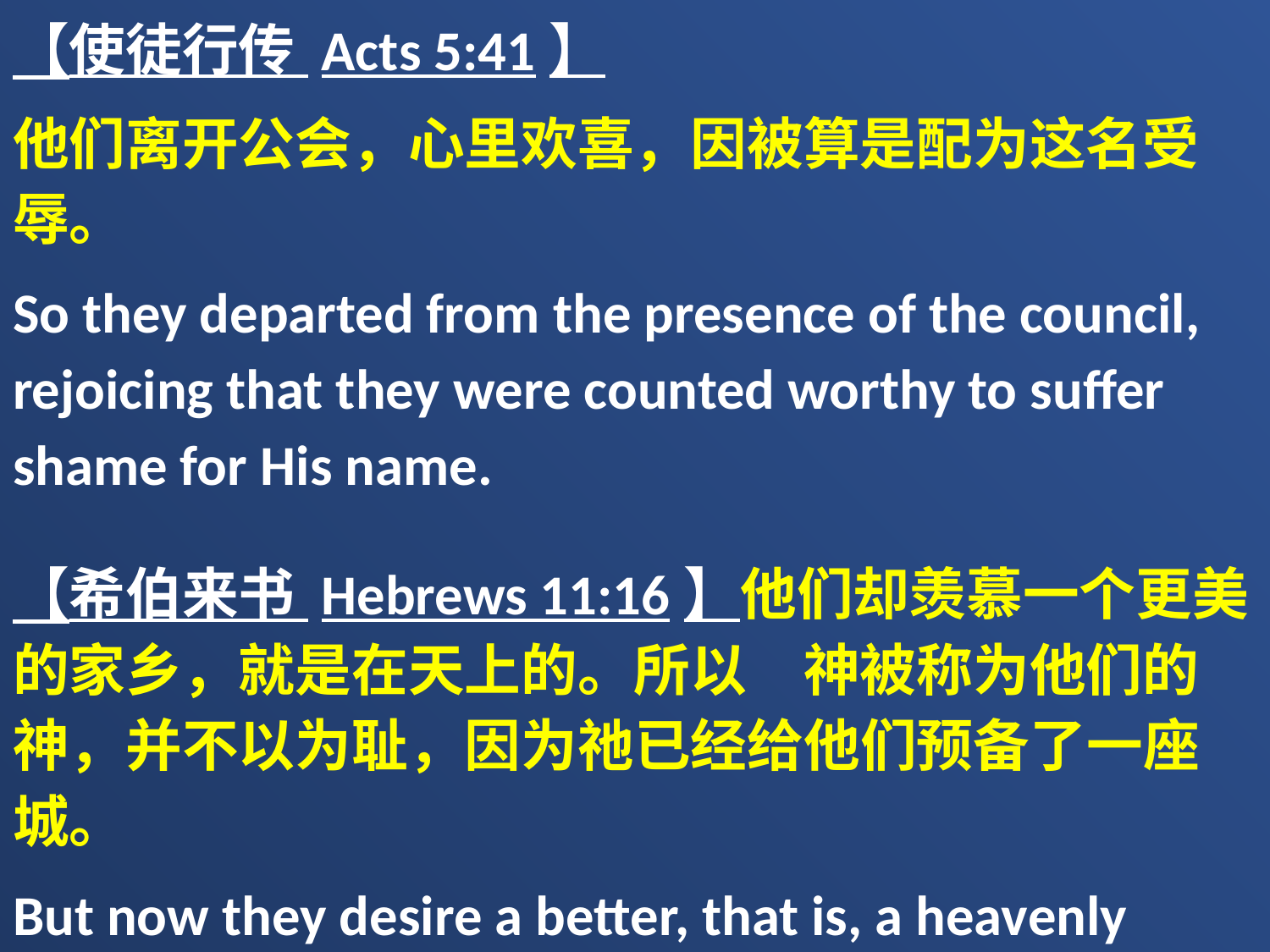

【使徒行传 Acts 5:41】
他们离开公会，心里欢喜，因被算是配为这名受辱。
So they departed from the presence of the council, rejoicing that they were counted worthy to suffer shame for His name.

【希伯来书 Hebrews 11:16】他们却羡慕一个更美的家乡，就是在天上的。所以　神被称为他们的　神，并不以为耻，因为祂已经给他们预备了一座城。
But now they desire a better, that is, a heavenly country. Therefore God is not ashamed to be called their God, for He has prepared a city for them.